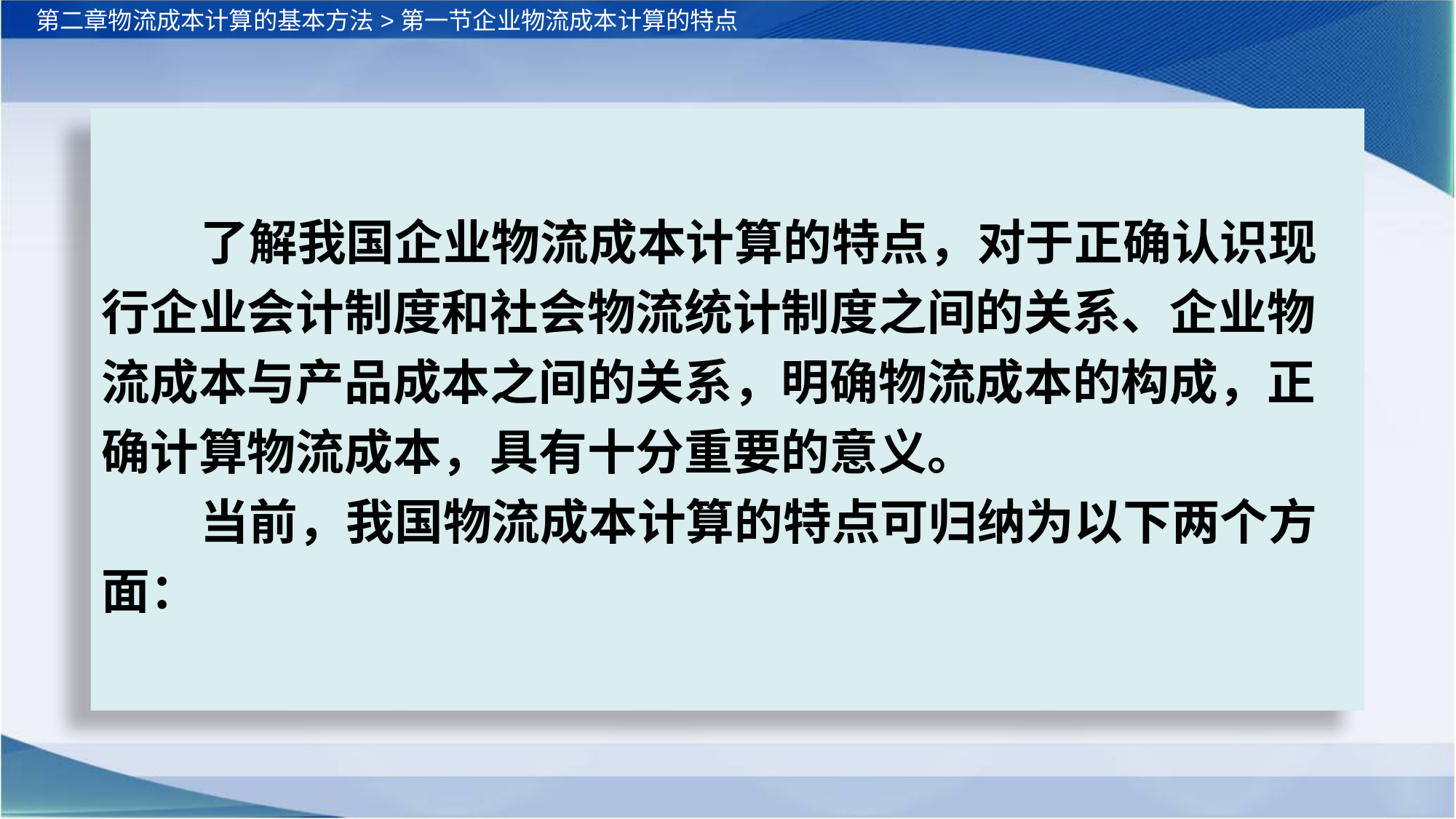

第二章物流成本计算的基本方法>第一节企业物流成本计算的特点
了解我国企业物流成本计算的特点，对于正确认识现行企业会计制度和社会物流统计制度之间的关系、企业物流成本与产品成本之间的关系，明确物流成本的构成，正确计算物流成本，具有十分重要的意义。
当前，我国物流成本计算的特点可归纳为以下两个方面：